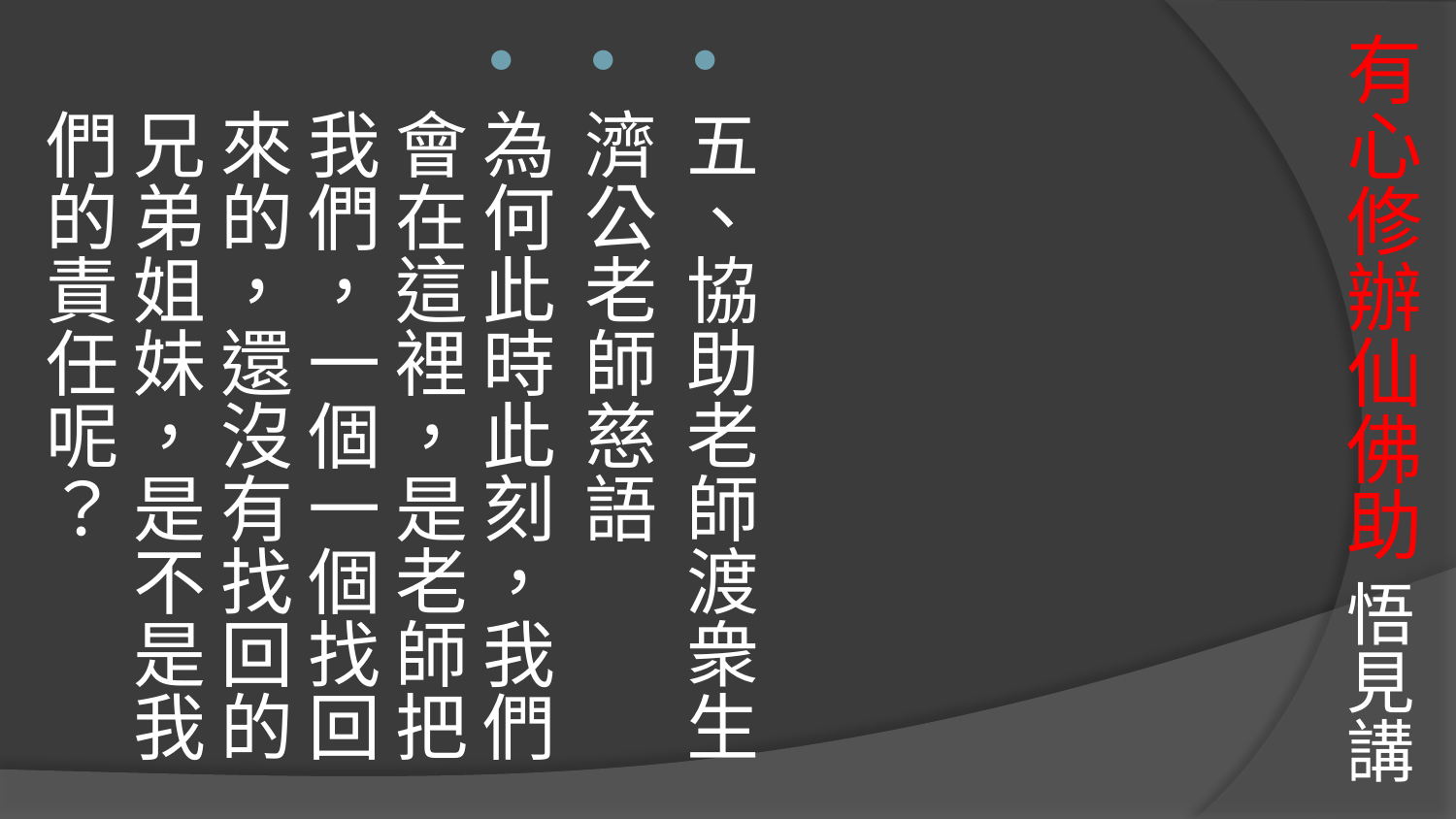

# 有心修辦仙佛助 悟見講
五、協助老師渡衆生
濟公老師慈語
為何此時此刻，我們會在這裡，是老師把我們，一個一個找回來的，還沒有找回的兄弟姐妹，是不是我們的責任呢？